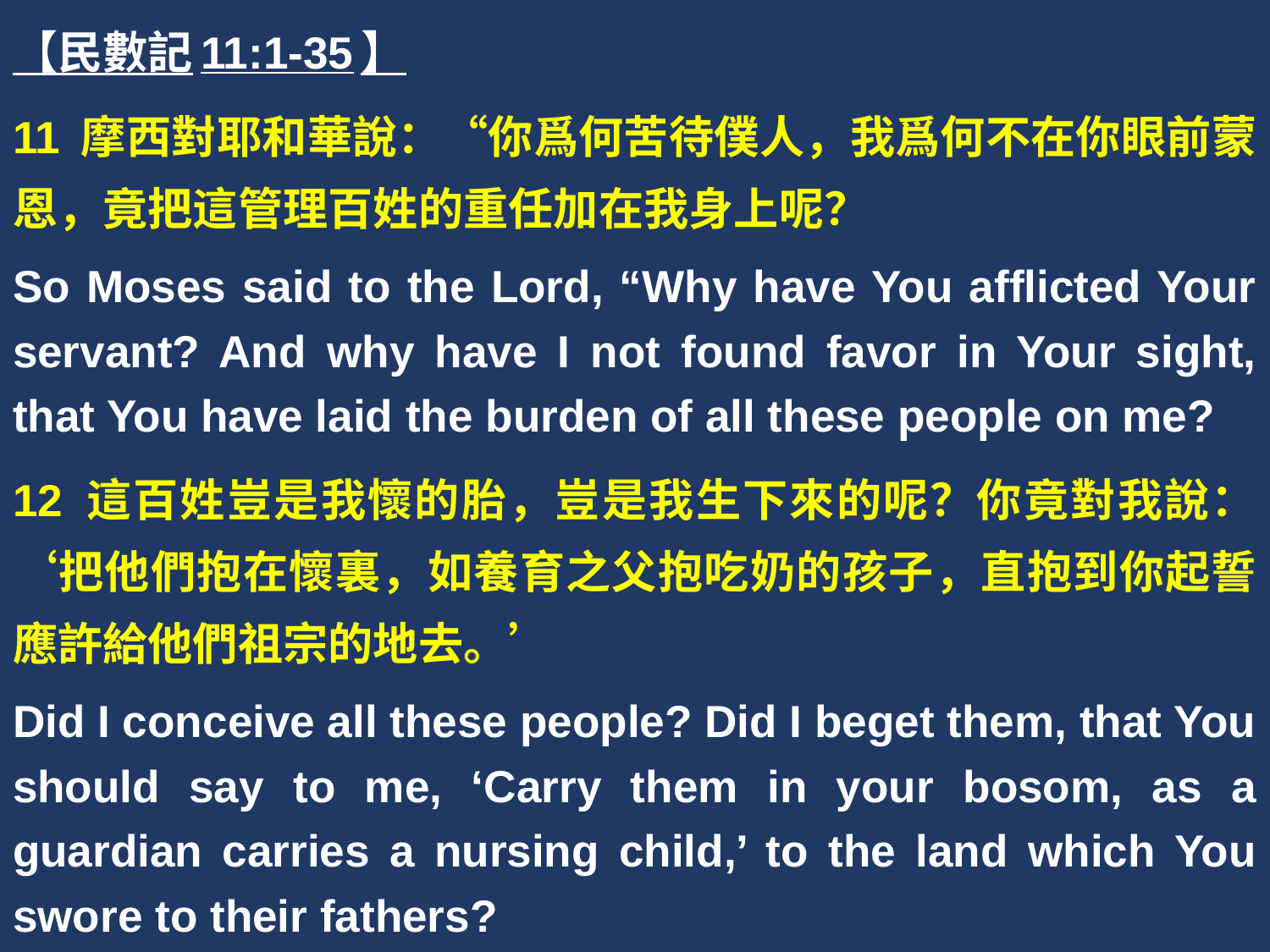

【民數記11:1-35】
11 摩西對耶和華說：“你爲何苦待僕人，我爲何不在你眼前蒙恩，竟把這管理百姓的重任加在我身上呢？
So Moses said to the Lord, “Why have You afflicted Your servant? And why have I not found favor in Your sight, that You have laid the burden of all these people on me?
12 這百姓豈是我懷的胎，豈是我生下來的呢？你竟對我說：‘把他們抱在懷裏，如養育之父抱吃奶的孩子，直抱到你起誓應許給他們祖宗的地去。’
Did I conceive all these people? Did I beget them, that You should say to me, ‘Carry them in your bosom, as a guardian carries a nursing child,’ to the land which You swore to their fathers?